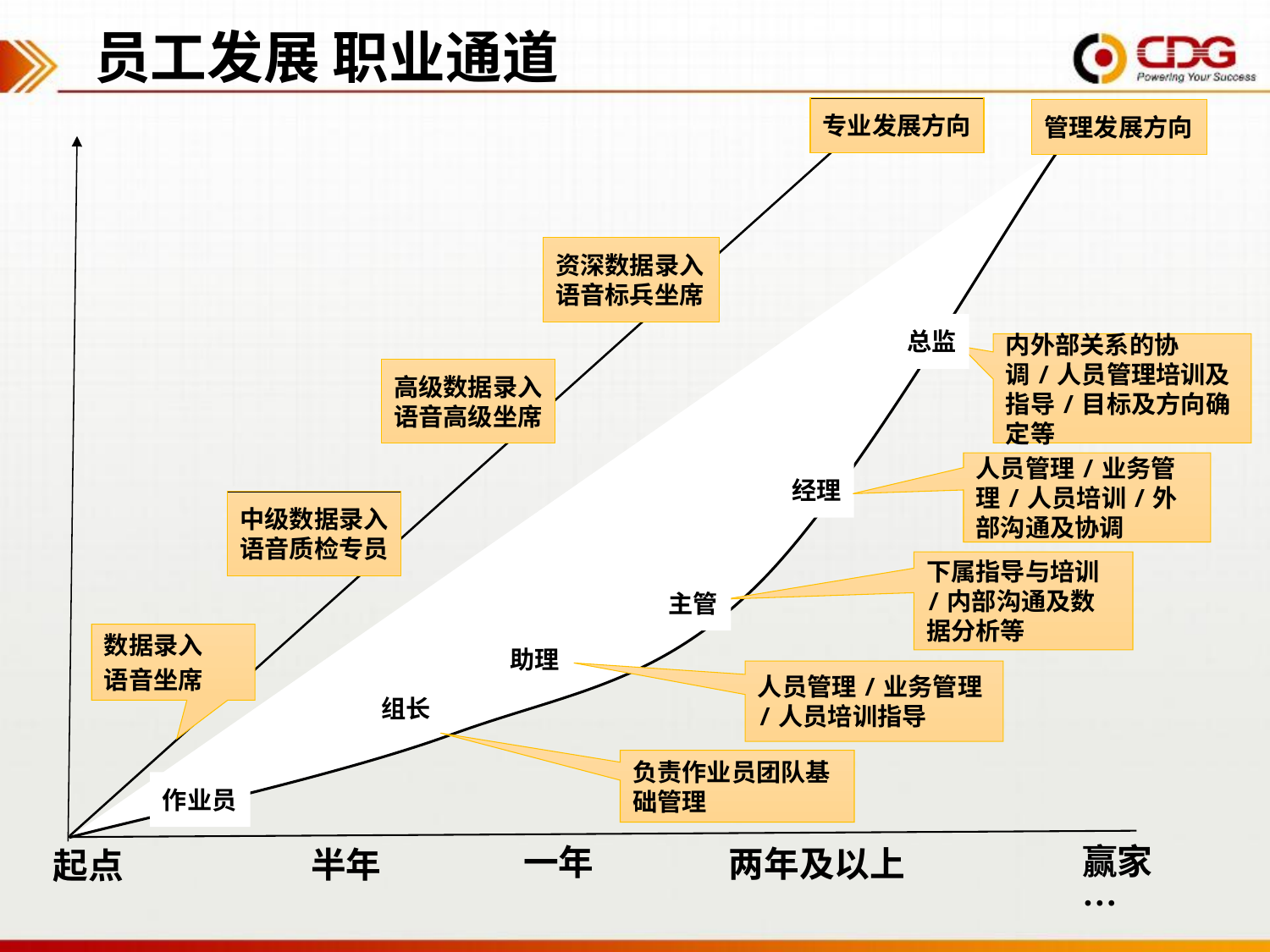

员工发展 职业通道
专业发展方向
资深数据录入
语音标兵坐席
高级数据录入
语音高级坐席
中级数据录入
语音质检专员
数据录入
语音坐席
管理发展方向
总监
内外部关系的协调/人员管理培训及指导/目标及方向确定等
人员管理/业务管理/人员培训/外部沟通及协调
经理
下属指导与培训/内部沟通及数据分析等
主管
助理
人员管理/业务管理/人员培训指导
组长
负责作业员团队基础管理
作业员

赢家…
一年
两年及以上
半年
起点